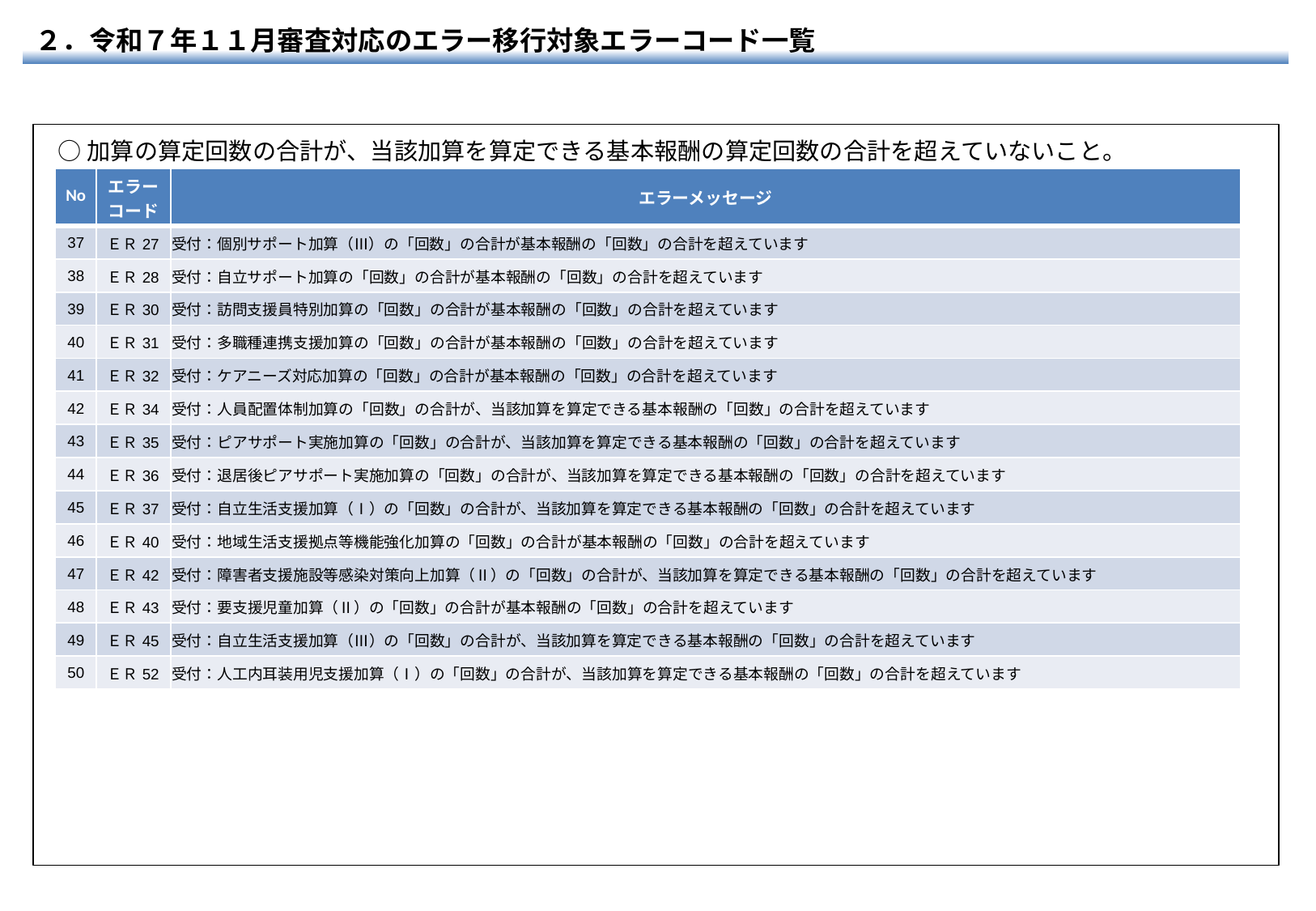

２．令和７年１１月審査対応のエラー移行対象エラーコード一覧

○加算の算定回数の合計が、当該加算を算定できる基本報酬の算定回数の合計を超えていないこと。

| No | エラー コード | エラーメッセージ |
| --- | --- | --- |
| 37 | ＥＲ27 | 受付：個別サポート加算（Ⅲ）の「回数」の合計が基本報酬の「回数」の合計を超えています |
| 38 | ＥＲ28 | 受付：自立サポート加算の「回数」の合計が基本報酬の「回数」の合計を超えています |
| 39 | ＥＲ30 | 受付：訪問支援員特別加算の「回数」の合計が基本報酬の「回数」の合計を超えています |
| 40 | ＥＲ31 | 受付：多職種連携支援加算の「回数」の合計が基本報酬の「回数」の合計を超えています |
| 41 | ＥＲ32 | 受付：ケアニーズ対応加算の「回数」の合計が基本報酬の「回数」の合計を超えています |
| 42 | ＥＲ34 | 受付：人員配置体制加算の「回数」の合計が、当該加算を算定できる基本報酬の「回数」の合計を超えています |
| 43 | ＥＲ35 | 受付：ピアサポート実施加算の「回数」の合計が、当該加算を算定できる基本報酬の「回数」の合計を超えています |
| 44 | ＥＲ36 | 受付：退居後ピアサポート実施加算の「回数」の合計が、当該加算を算定できる基本報酬の「回数」の合計を超えています |
| 45 | ＥＲ37 | 受付：自立生活支援加算（Ⅰ）の「回数」の合計が、当該加算を算定できる基本報酬の「回数」の合計を超えています |
| 46 | ＥＲ40 | 受付：地域生活支援拠点等機能強化加算の「回数」の合計が基本報酬の「回数」の合計を超えています |
| 47 | ＥＲ42 | 受付：障害者支援施設等感染対策向上加算（Ⅱ）の「回数」の合計が、当該加算を算定できる基本報酬の「回数」の合計を超えています |
| 48 | ＥＲ43 | 受付：要支援児童加算（Ⅱ）の「回数」の合計が基本報酬の「回数」の合計を超えています |
| 49 | ＥＲ45 | 受付：自立生活支援加算（Ⅲ）の「回数」の合計が、当該加算を算定できる基本報酬の「回数」の合計を超えています |
| 50 | ＥＲ52 | 受付：人工内耳装用児支援加算（Ⅰ）の「回数」の合計が、当該加算を算定できる基本報酬の「回数」の合計を超えています |